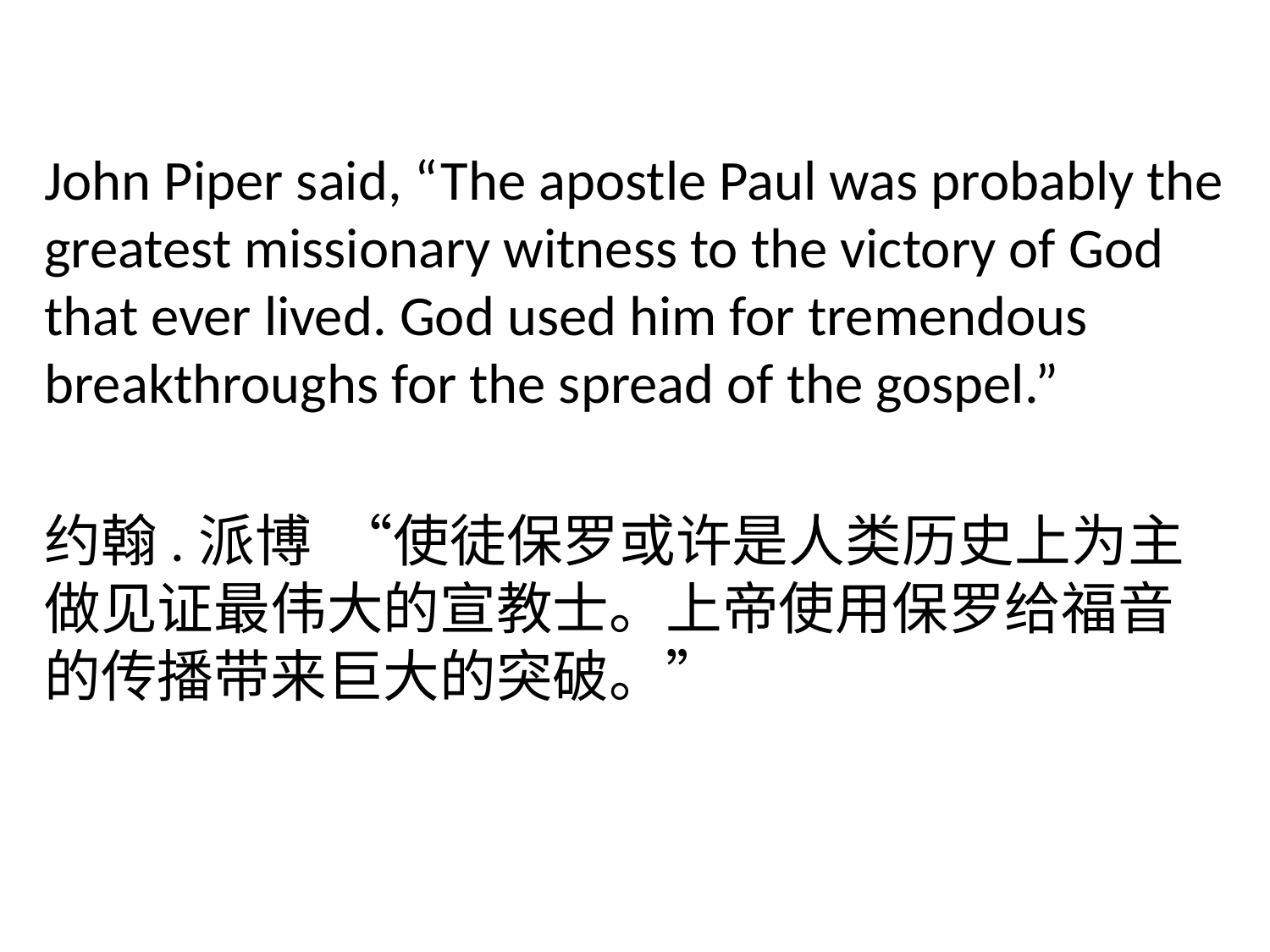

John Piper said, “The apostle Paul was probably the greatest missionary witness to the victory of God that ever lived. God used him for tremendous breakthroughs for the spread of the gospel.”

约翰.派博  “使徒保罗或许是人类历史上为主做见证最伟大的宣教士。上帝使用保罗给福音的传播带来巨大的突破。”